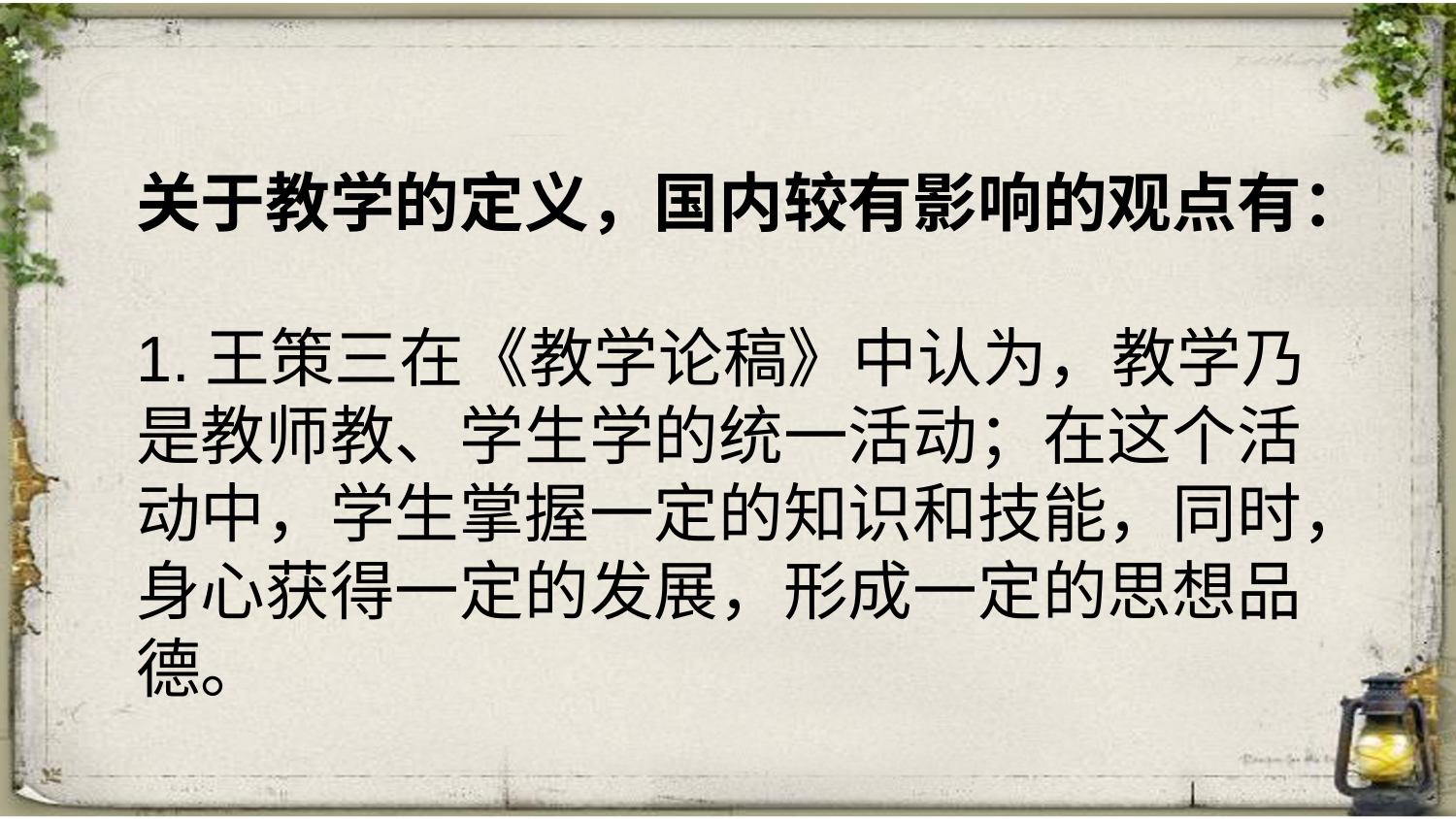

关于教学的定义，国内较有影响的观点有：

1.王策三在《教学论稿》中认为，教学乃是教师教、学生学的统一活动；在这个活动中，学生掌握一定的知识和技能，同时，身心获得一定的发展，形成一定的思想品德。